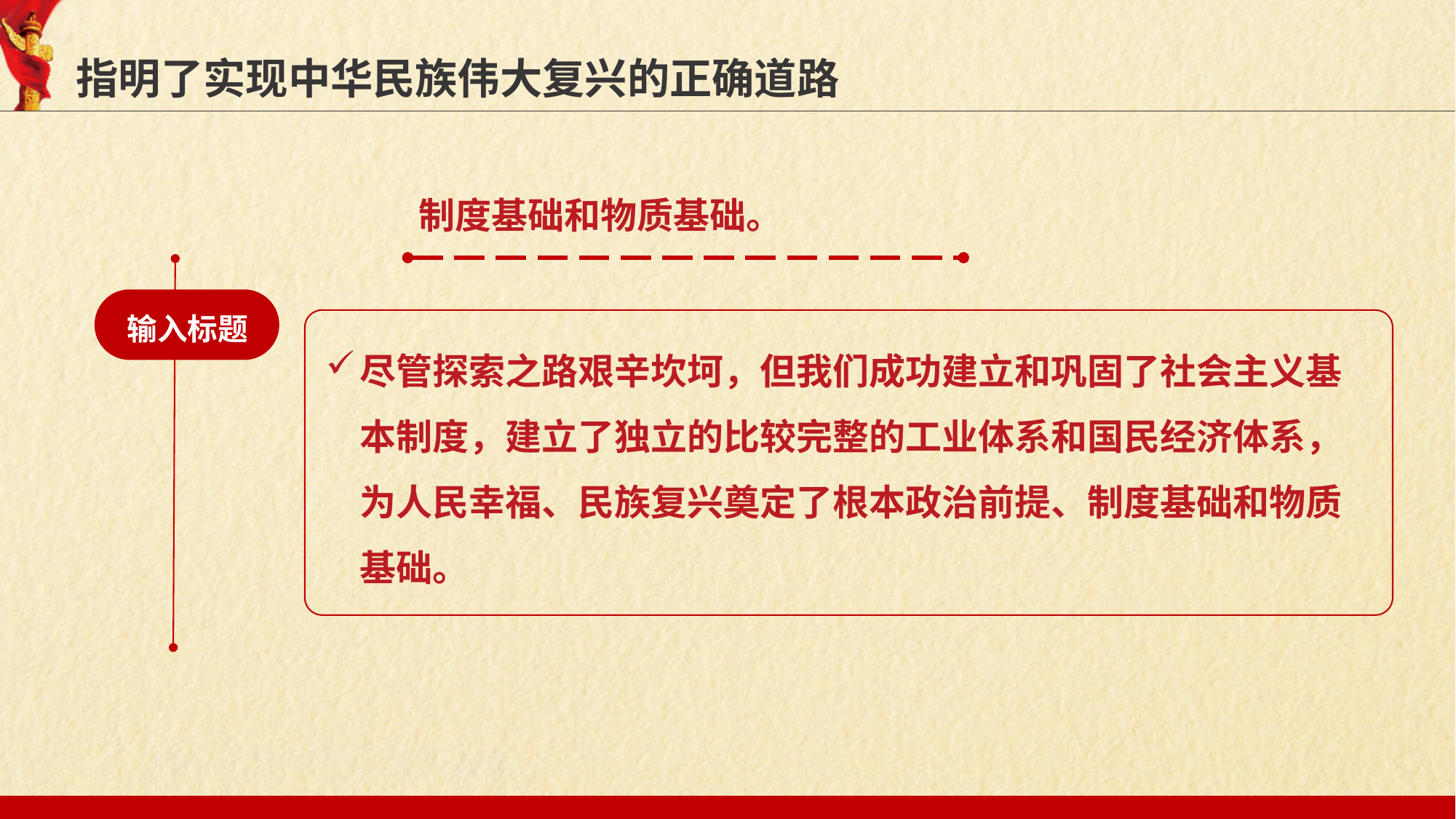

指明了实现中华民族伟大复兴的正确道路
制度基础和物质基础。

输入标题

尽管探索之路艰辛坎坷，但我们成功建立和巩固了社会主义基本制度，建立了独立的比较完整的工业体系和国民经济体系，为人民幸福、民族复兴奠定了根本政治前提、制度基础和物质基础。